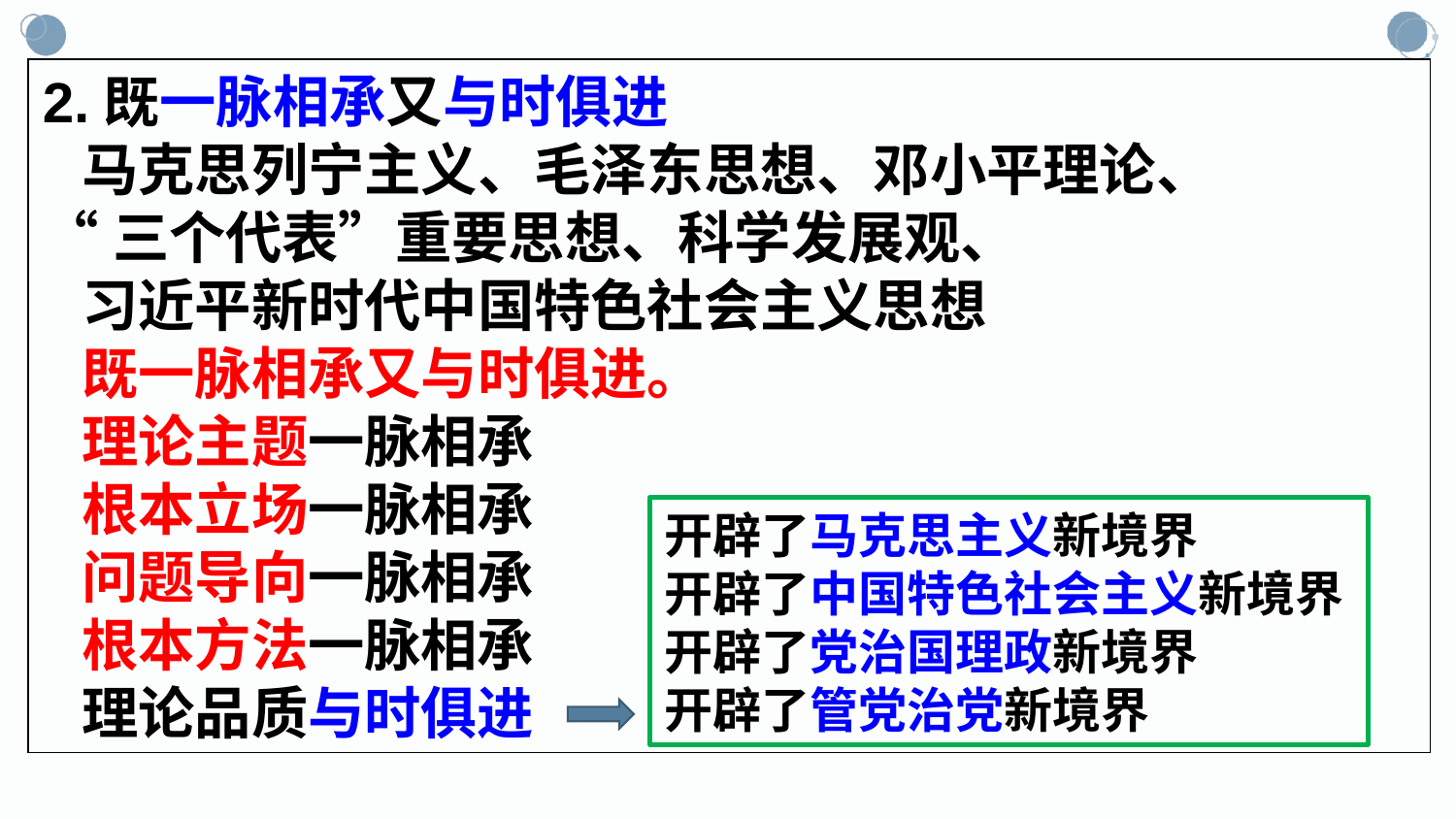

2.既一脉相承又与时俱进
  马克思列宁主义、毛泽东思想、邓小平理论、
“三个代表”重要思想、科学发展观、
  习近平新时代中国特色社会主义思想
  既一脉相承又与时俱进。
  理论主题一脉相承
  根本立场一脉相承
  问题导向一脉相承
  根本方法一脉相承
  理论品质与时俱进
开辟了马克思主义新境界
开辟了中国特色社会主义新境界
开辟了党治国理政新境界
开辟了管党治党新境界